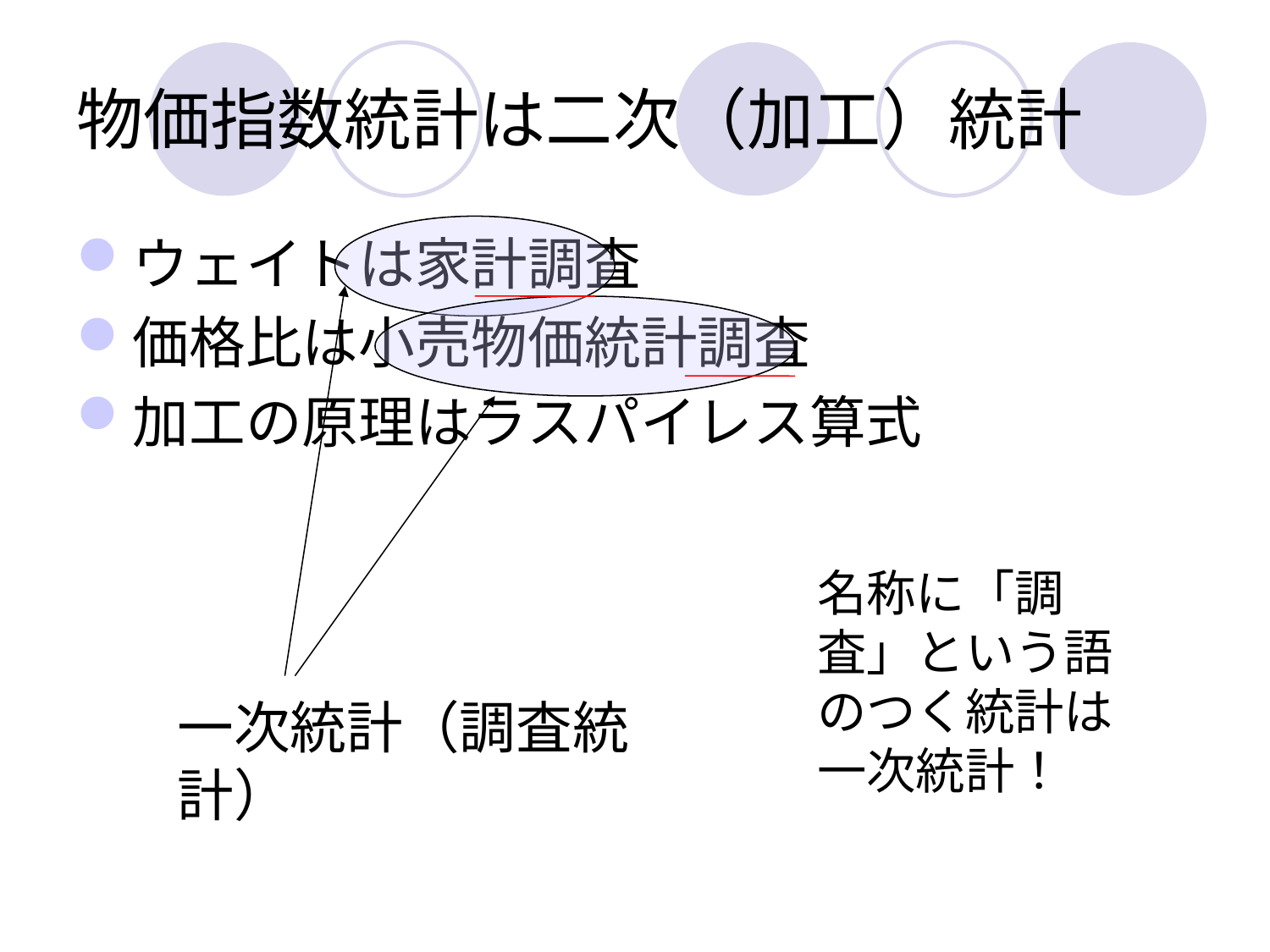

# 物価指数統計は二次（加工）統計

ウェイトは家計調査
価格比は小売物価統計調査
加工の原理はラスパイレス算式

名称に「調査」という語のつく統計は一次統計！
一次統計（調査統計）